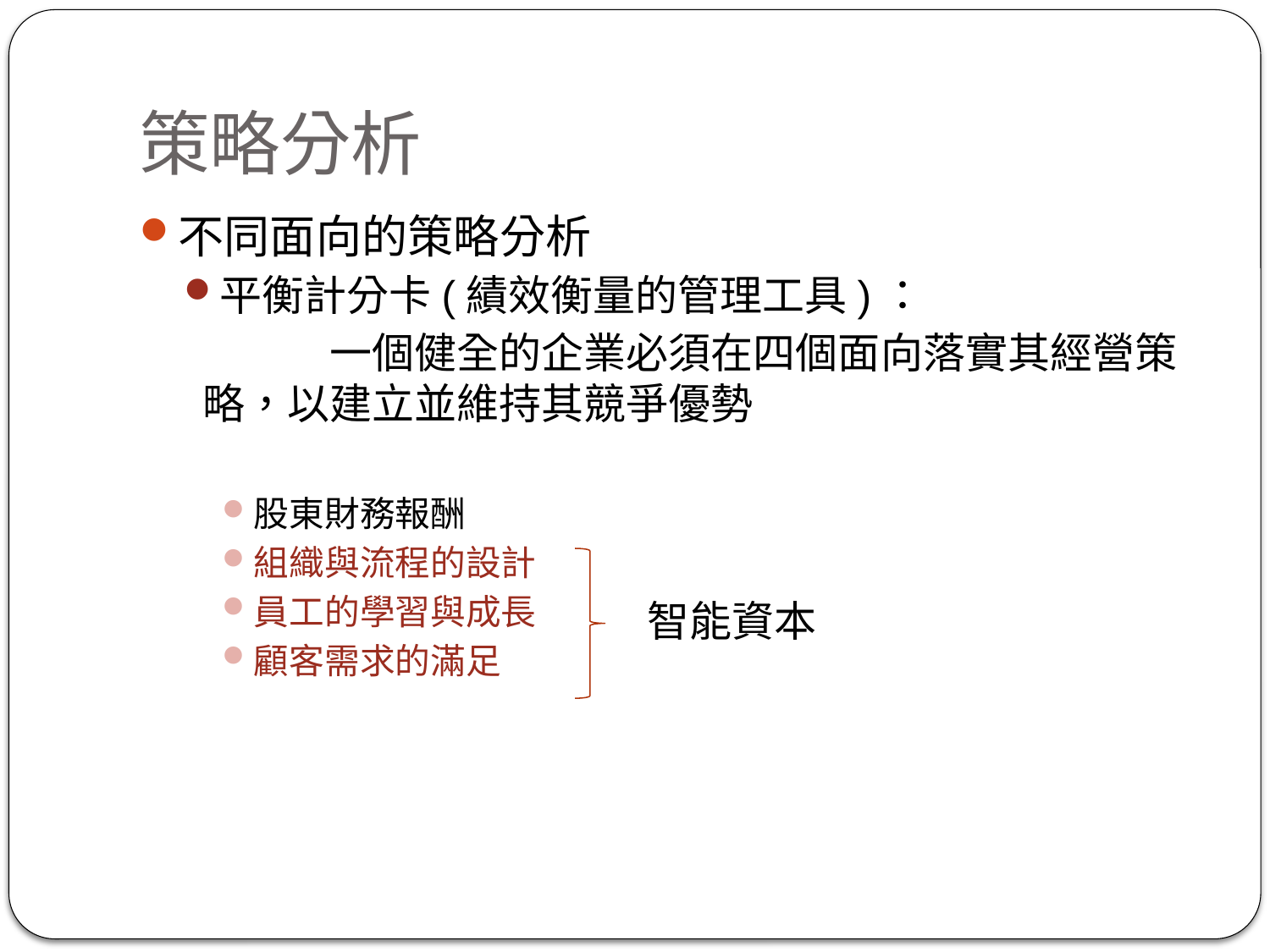

# 策略分析
不同面向的策略分析
平衡計分卡(績效衡量的管理工具)：
	一個健全的企業必須在四個面向落實其經營策略，以建立並維持其競爭優勢

股東財務報酬
組織與流程的設計
員工的學習與成長
顧客需求的滿足

智能資本